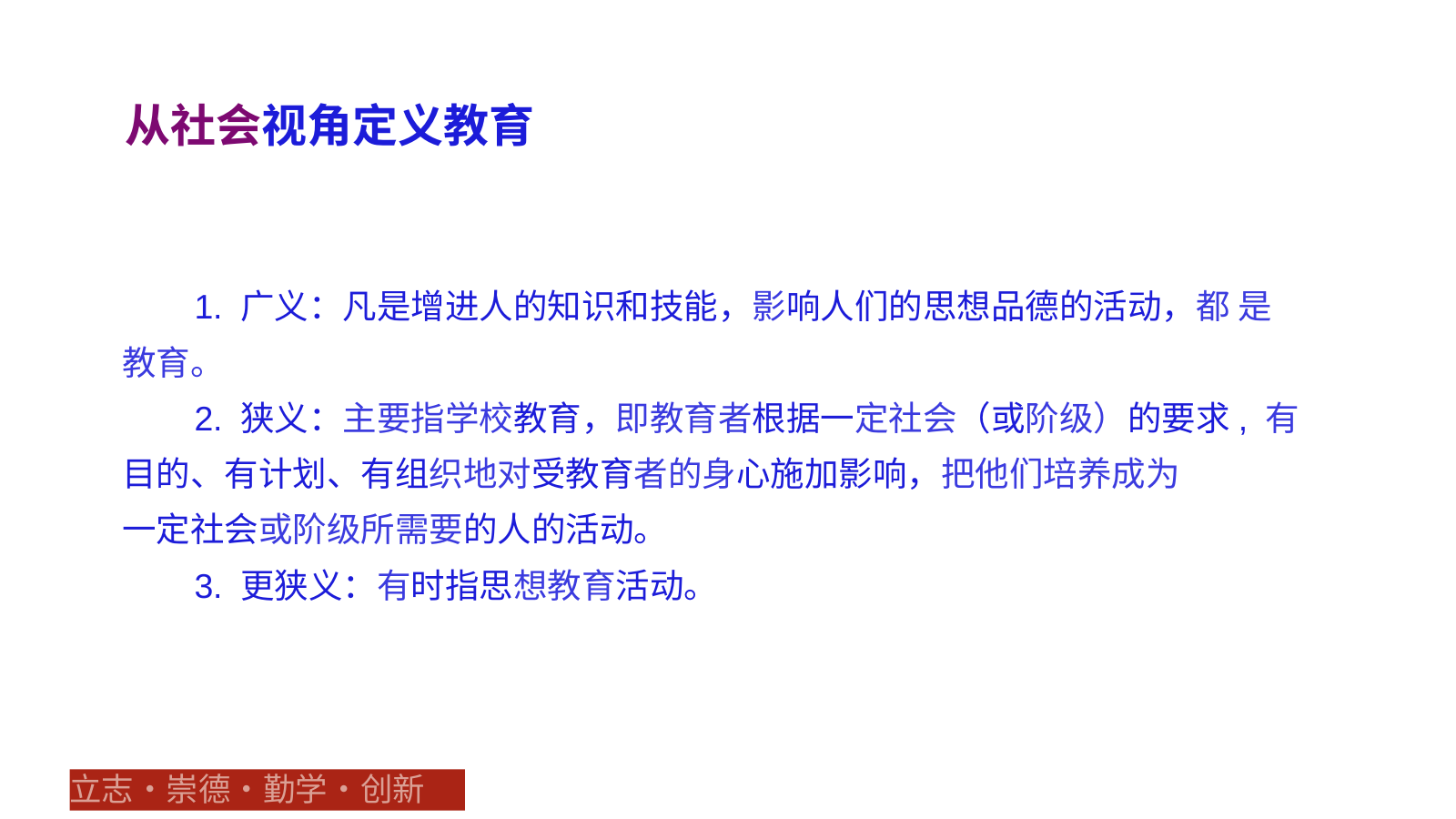

从社会视角定义教育
1. 广义：凡是增进人的知识和技能，影响人们的思想品德的活动，都 是教育。
2. 狭义：主要指学校教育，即教育者根据一定社会（或阶级）的要求, 有目的、有计划、有组织地对受教育者的身心施加影响，把他们培养成为
一定社会或阶级所需要的人的活动。
3. 更狭义：有时指思想教育活动。
立志•崇德•勤学•创新